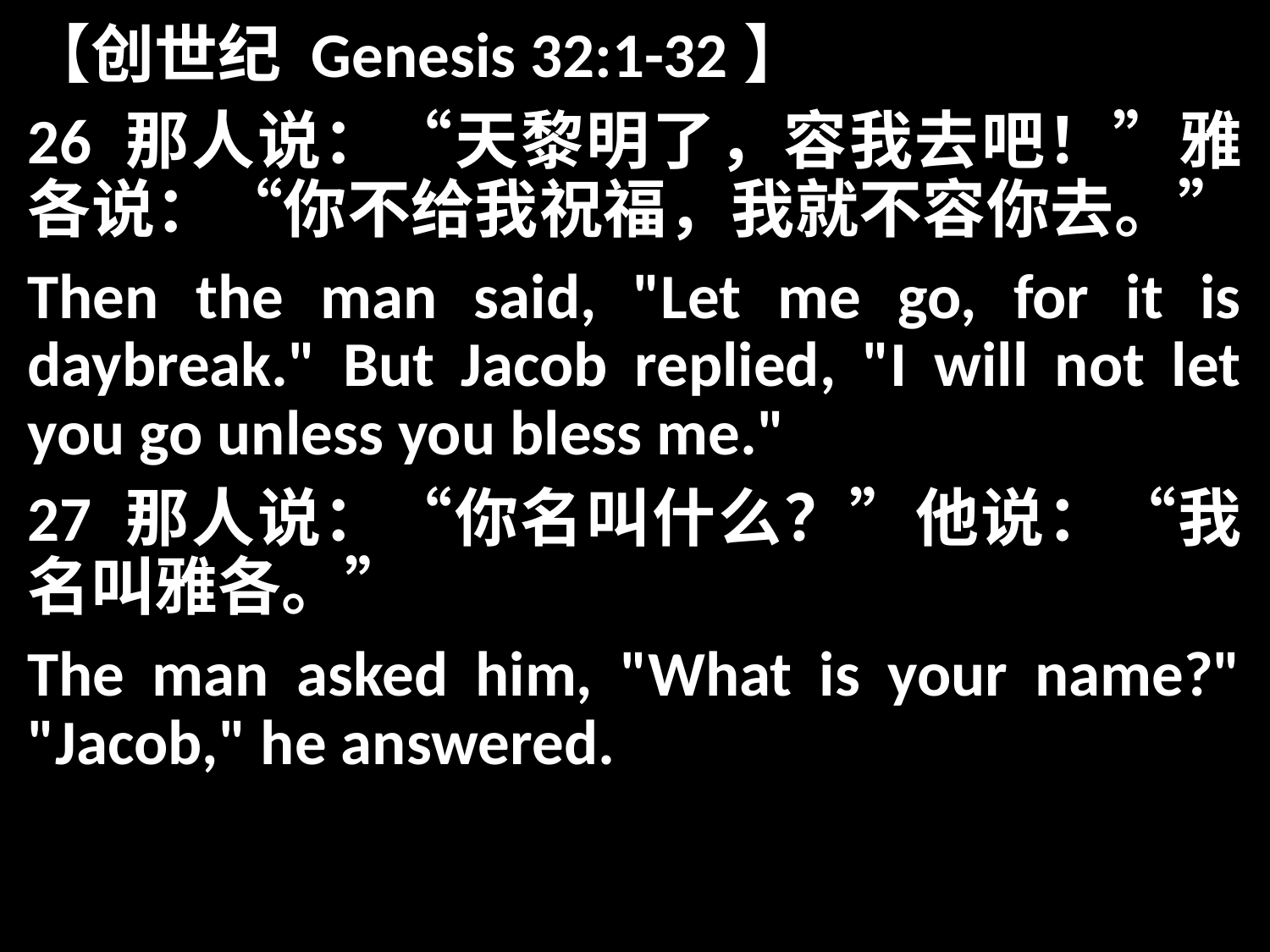

【创世纪 Genesis 32:1-32】
26 那人说：“天黎明了，容我去吧！”雅各说：“你不给我祝福，我就不容你去。”
Then the man said, "Let me go, for it is daybreak." But Jacob replied, "I will not let you go unless you bless me."
27 那人说：“你名叫什么？”他说：“我名叫雅各。”
The man asked him, "What is your name?" "Jacob," he answered.